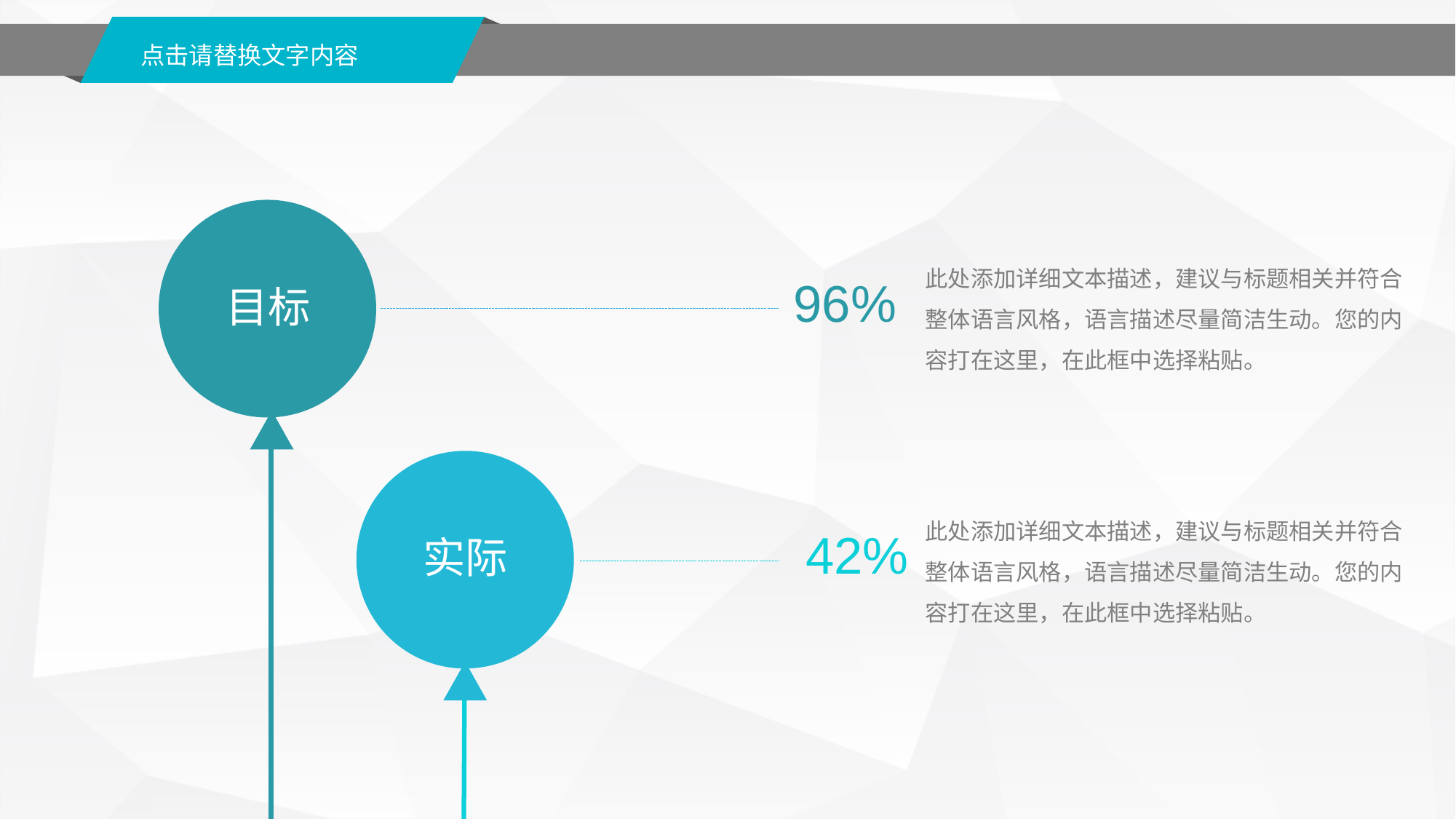

点击请替换文字内容

目标

此处添加详细文本描述，建议与标题相关并符合整体语言风格，语言描述尽量简洁生动。您的内容打在这里，在此框中选择粘贴。

96%

实际

此处添加详细文本描述，建议与标题相关并符合整体语言风格，语言描述尽量简洁生动。您的内容打在这里，在此框中选择粘贴。

42%